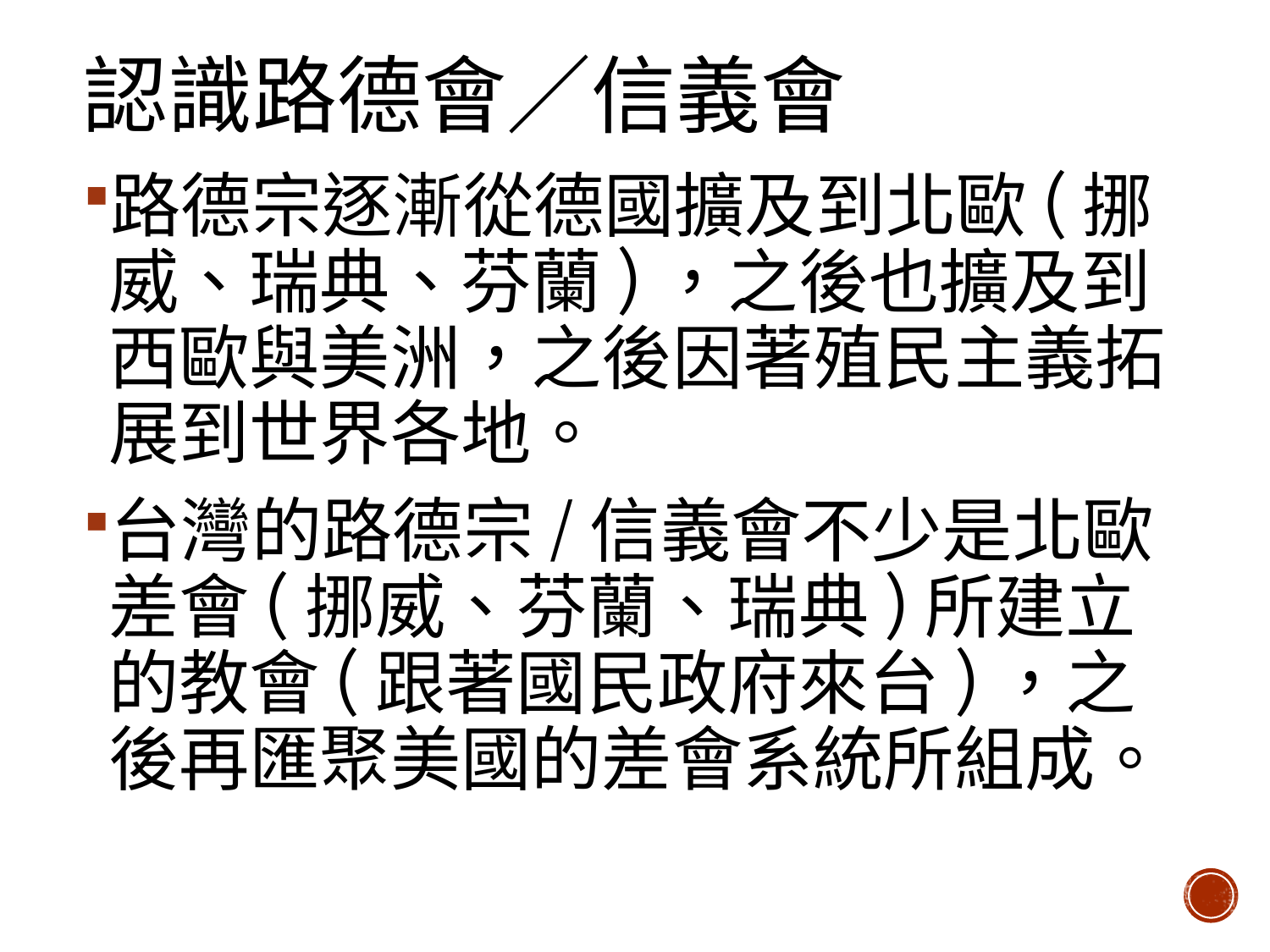

# 認識路德會／信義會
路德宗逐漸從德國擴及到北歐(挪威、瑞典、芬蘭)，之後也擴及到西歐與美洲，之後因著殖民主義拓展到世界各地。
台灣的路德宗/信義會不少是北歐差會(挪威、芬蘭、瑞典)所建立的教會(跟著國民政府來台)，之後再匯聚美國的差會系統所組成。